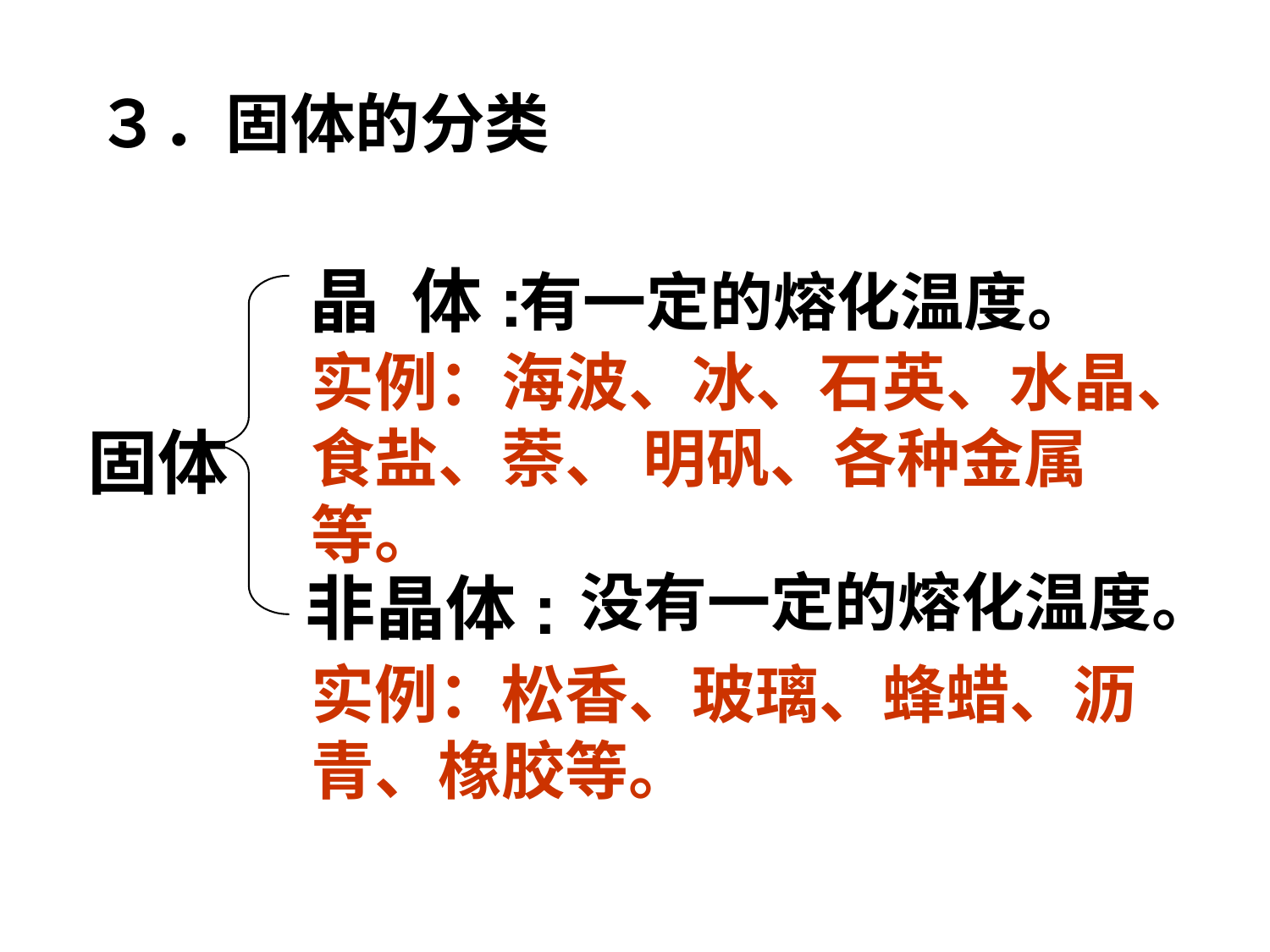

# ３．固体的分类
晶  体:
有一定的熔化温度。

实例：海波、冰、石英、水晶、食盐、萘、 明矾、各种金属等。
固体
没有一定的熔化温度。
非晶体:
实例：松香、玻璃、蜂蜡、沥青、橡胶等。